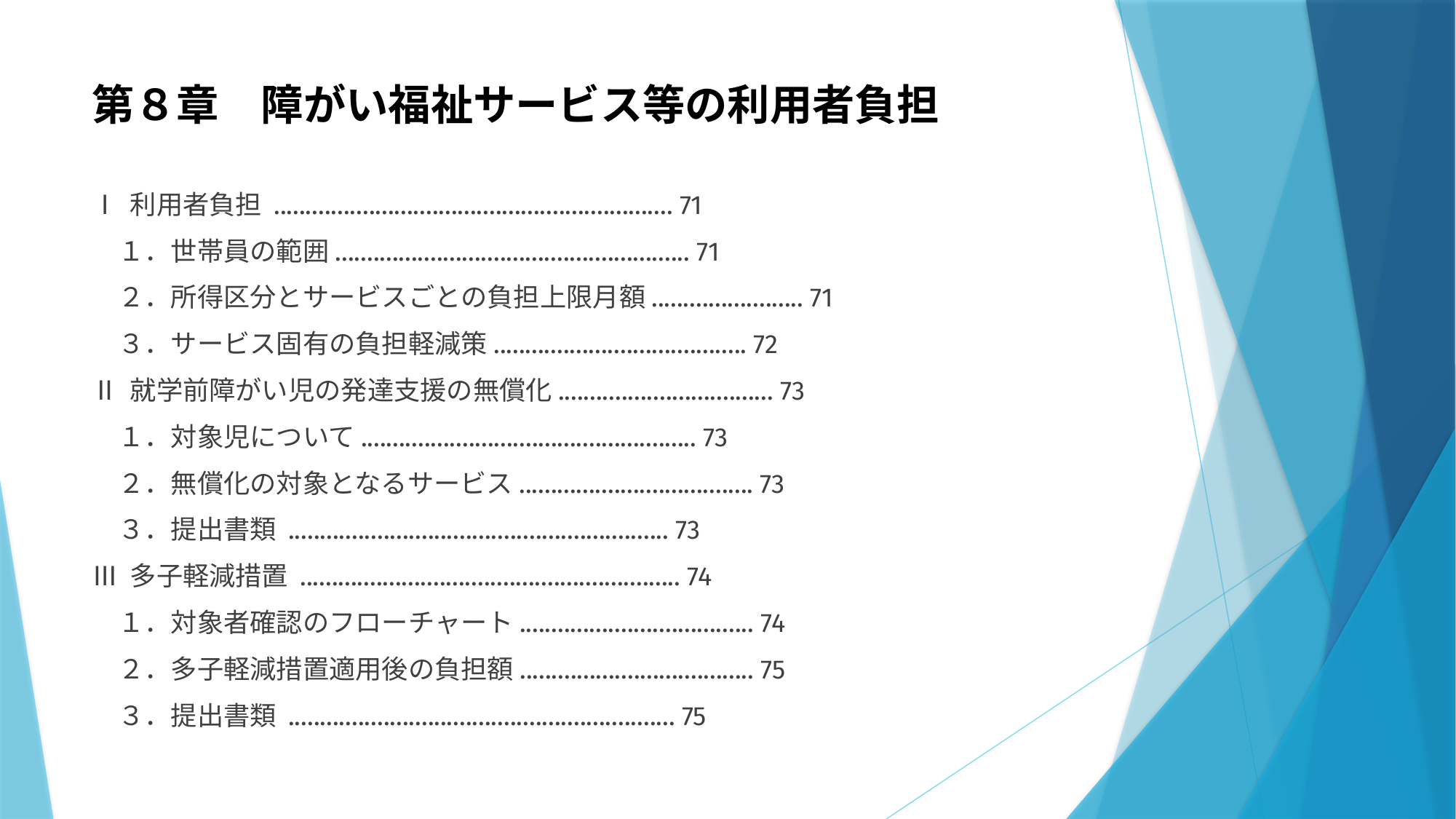

# 第８章　障がい福祉サービス等の利用者負担
Ⅰ 利用者負担 ............................................................... 71
　１．世帯員の範囲........................................................ 71
　２．所得区分とサービスごとの負担上限月額........................ 71
　３．サービス固有の負担軽減策........................................ 72
Ⅱ 就学前障がい児の発達支援の無償化.................................. 73
　１．対象児について..................................................... 73
　２．無償化の対象となるサービス..................................... 73
　３．提出書類 ............................................................ 73
Ⅲ 多子軽減措置 ............................................................ 74
　１．対象者確認のフローチャート..................................... 74
　２．多子軽減措置適用後の負担額..................................... 75
　３．提出書類 ............................................................. 75